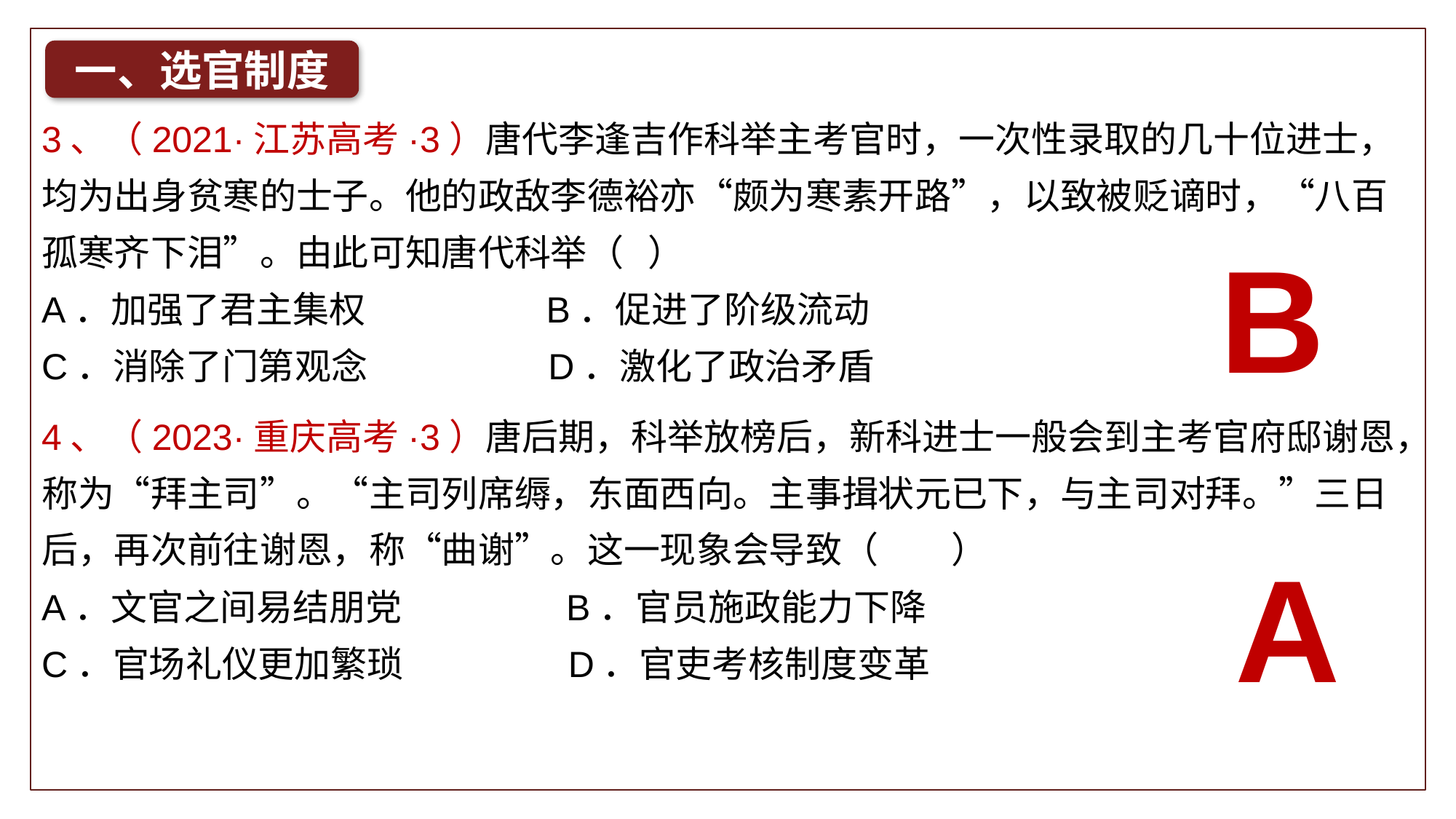

一、选官制度
3、（2021·江苏高考·3）唐代李逢吉作科举主考官时，一次性录取的几十位进士，均为出身贫寒的士子。他的政敌李德裕亦“颇为寒素开路”，以致被贬谪时，“八百孤寒齐下泪”。由此可知唐代科举（   ）
A．加强了君主集权                     B．促进了阶级流动
C．消除了门第观念                     D．激化了政治矛盾
B
4、（2023·重庆高考·3）唐后期，科举放榜后，新科进士一般会到主考官府邸谢恩，称为“拜主司”。“主司列席缛，东面西向。主事揖状元已下，与主司对拜。”三日后，再次前往谢恩，称“曲谢”。这一现象会导致（　　）
A．文官之间易结朋党                   B．官员施政能力下降
C．官场礼仪更加繁琐                   D．官吏考核制度变革
A